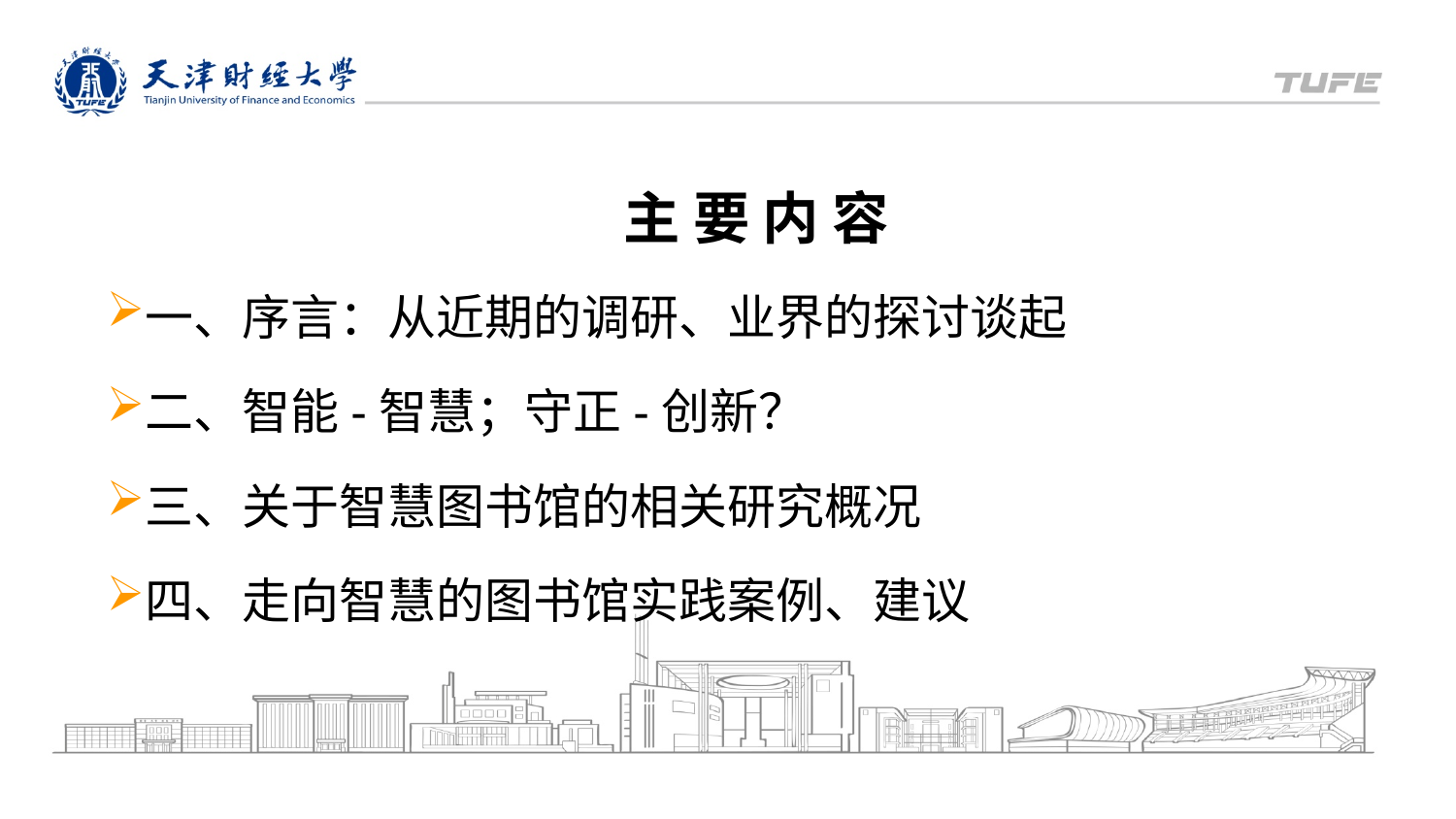

主 要 内 容
一、序言：从近期的调研、业界的探讨谈起
二、智能-智慧；守正-创新？
三、关于智慧图书馆的相关研究概况
四、走向智慧的图书馆实践案例、建议

天津财经大学XX
XXXX年X月X日